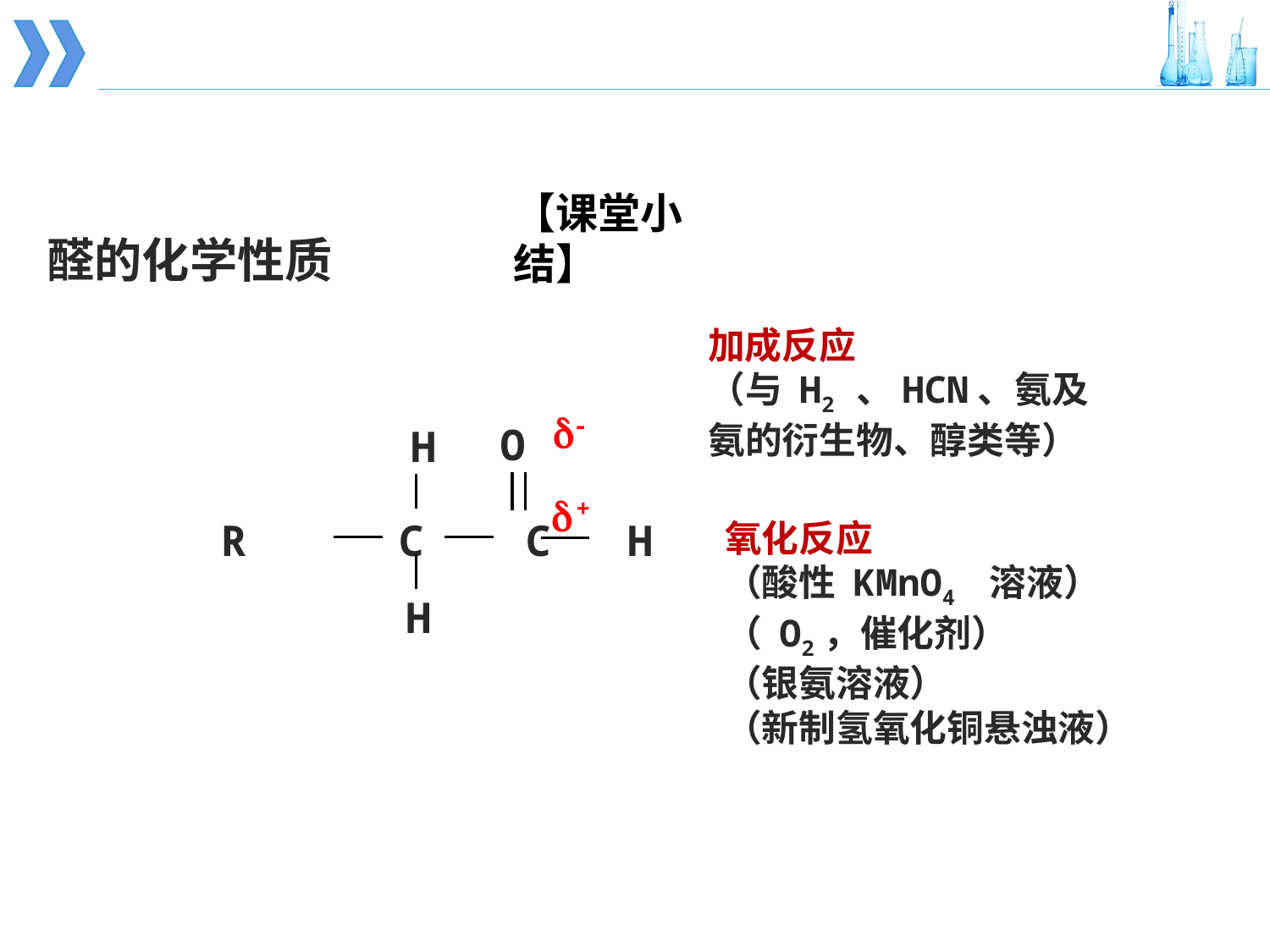

【课堂小结】
 醛的化学性质
加成反应
（与 H2 、HCN、氨及氨的衍生物、醇类等）
δ
-
H
 O
R      C    C   H
H
+
δ
氧化反应
（酸性 KMnO4  溶液）
（ O2，催化剂）
（银氨溶液）
（新制氢氧化铜悬浊液）